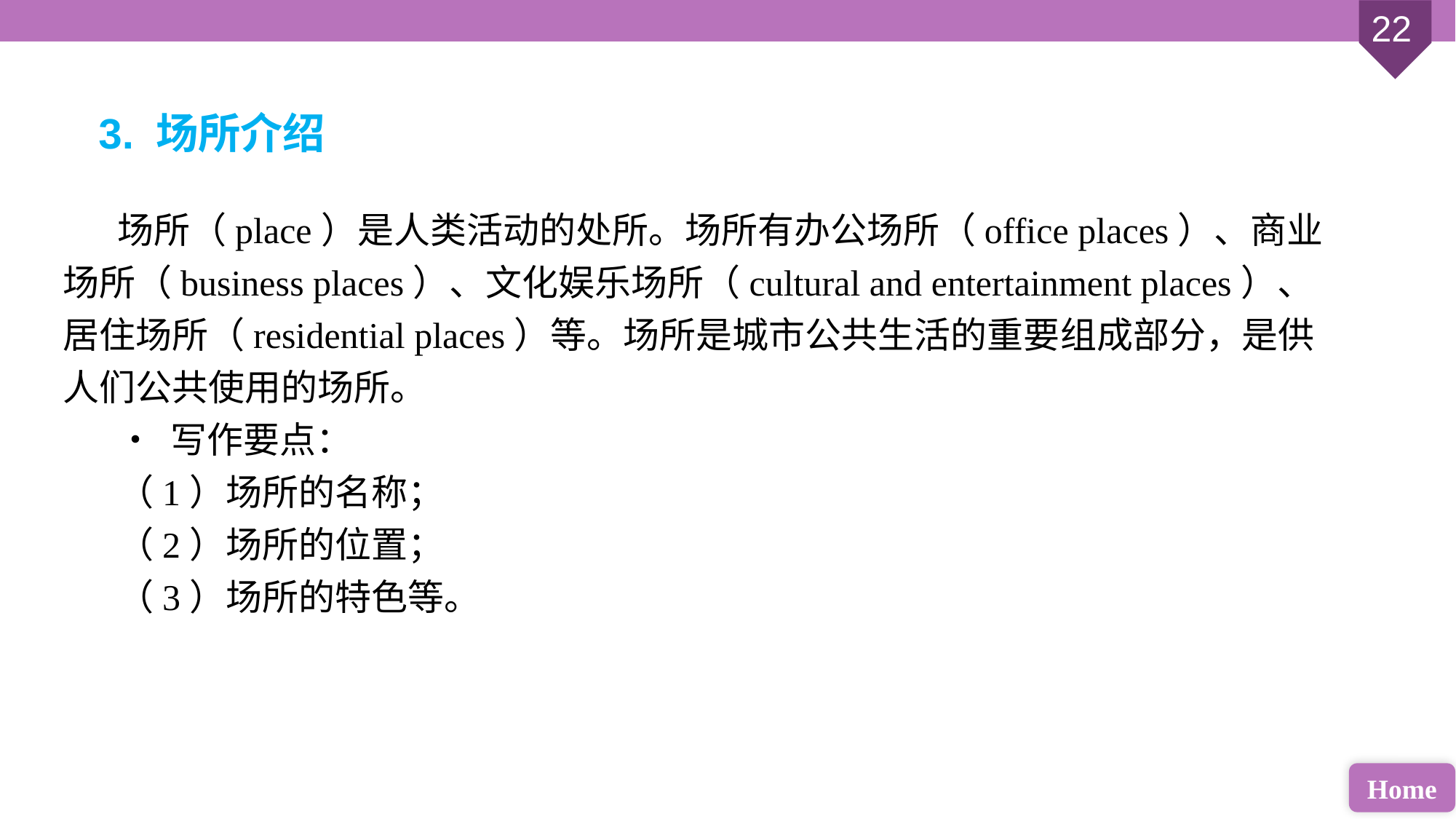

3. 场所介绍

场所（place）是人类活动的处所。场所有办公场所（office places）、商业场所（business places）、文化娱乐场所（cultural and entertainment places）、居住场所（residential places）等。场所是城市公共生活的重要组成部分，是供人们公共使用的场所。
• 写作要点：
（1）场所的名称；
（2）场所的位置；
（3）场所的特色等。